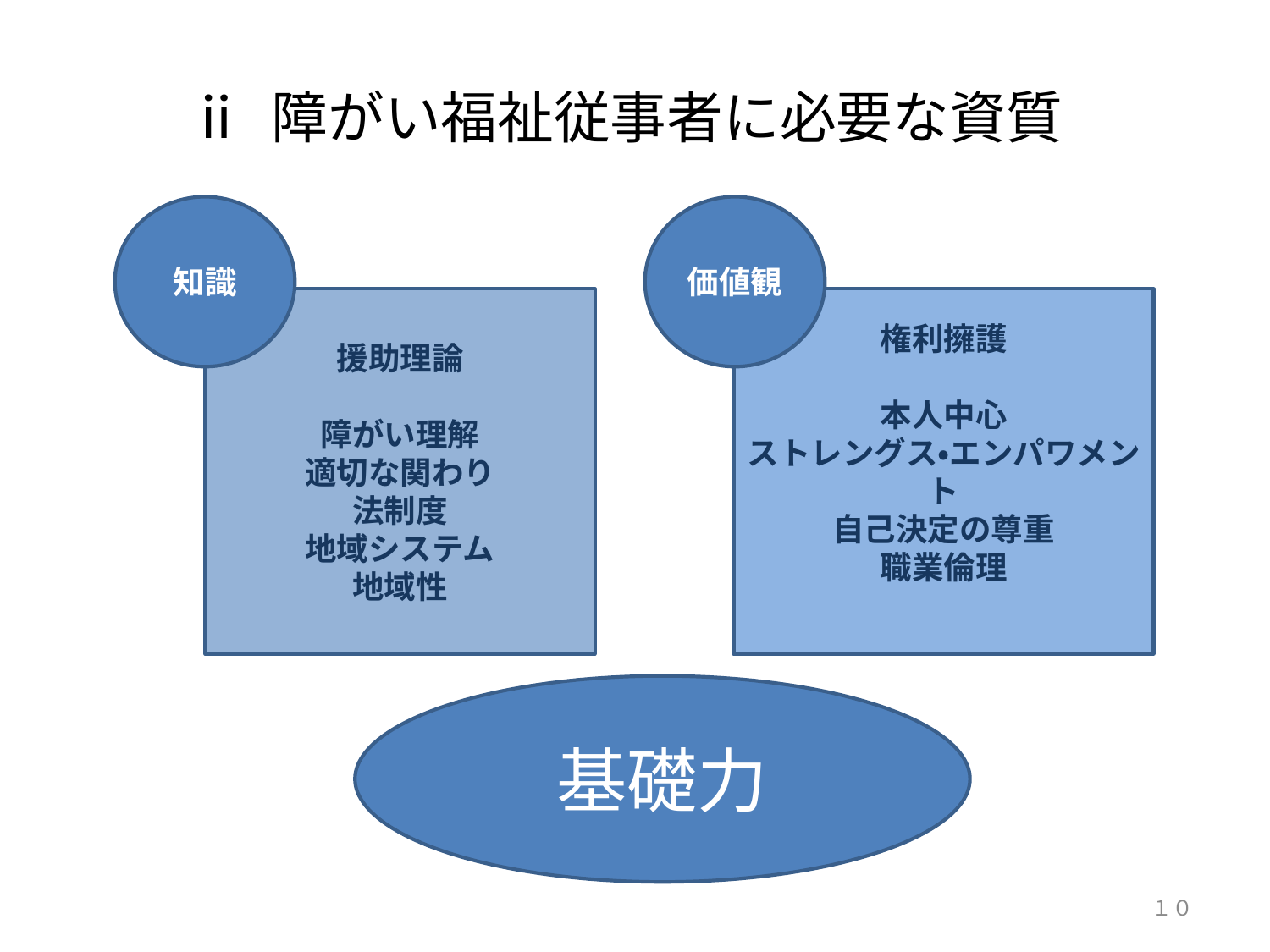

ⅱ 障がい福祉従事者に必要な資質
知識
価値観
援助理論

障がい理解
適切な関わり
法制度
地域システム
地域性
権利擁護

本人中心
ストレングス・エンパワメント
自己決定の尊重
職業倫理

基礎力
１０